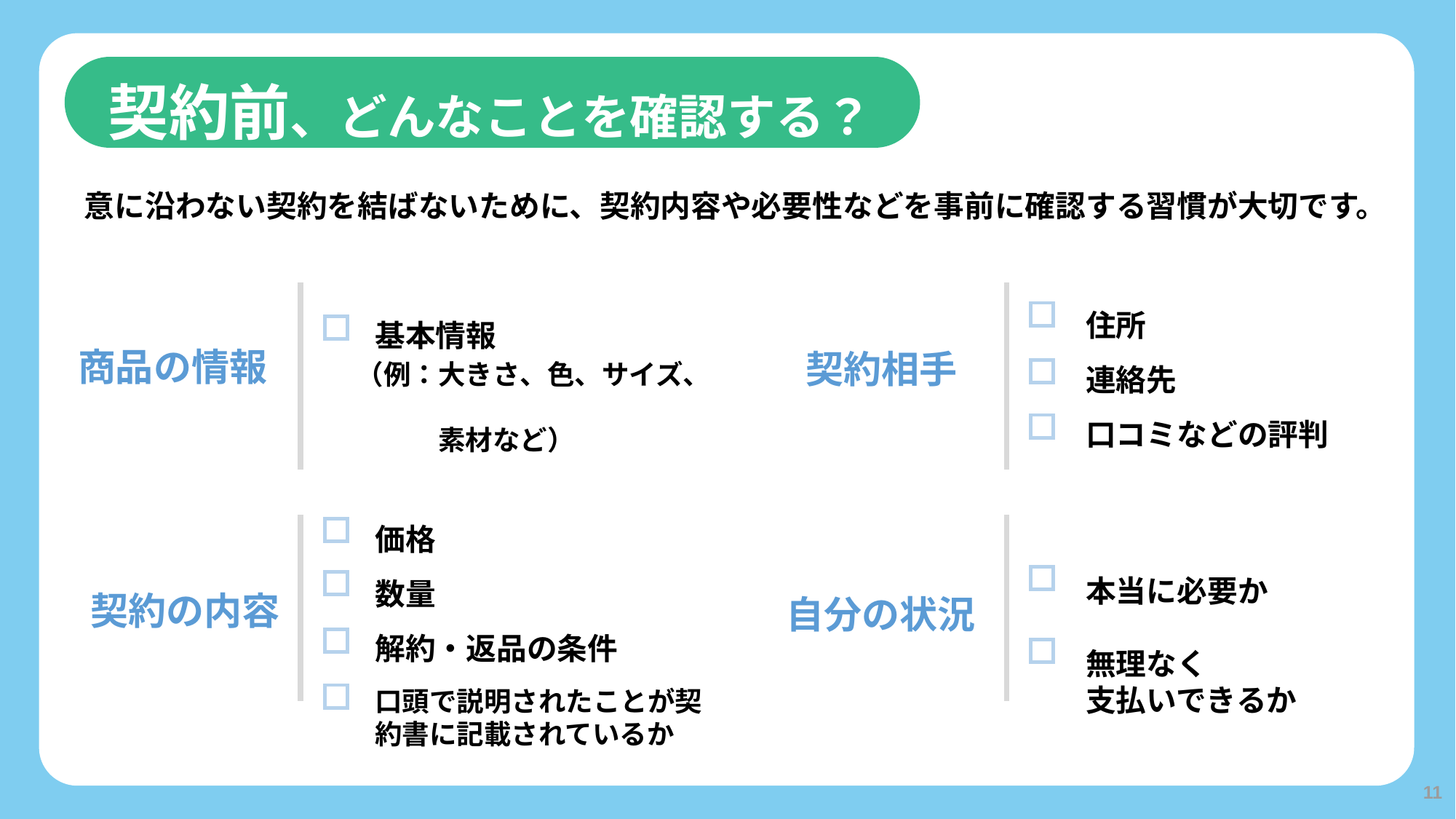

契約前、どんなことを確認する？
意に沿わない契約を結ばないために、契約内容や必要性などを事前に確認する習慣が大切です。
住所
連絡先
口コミなどの評判
基本情報

商品の情報
契約相手
（例：大きさ、色、サイズ、
　　　素材など）

価格
数量
解約・返品の条件

本当に必要か
無理なく
支払いできるか

契約の内容
自分の状況

口頭で説明されたことが契約書に記載されているか

11